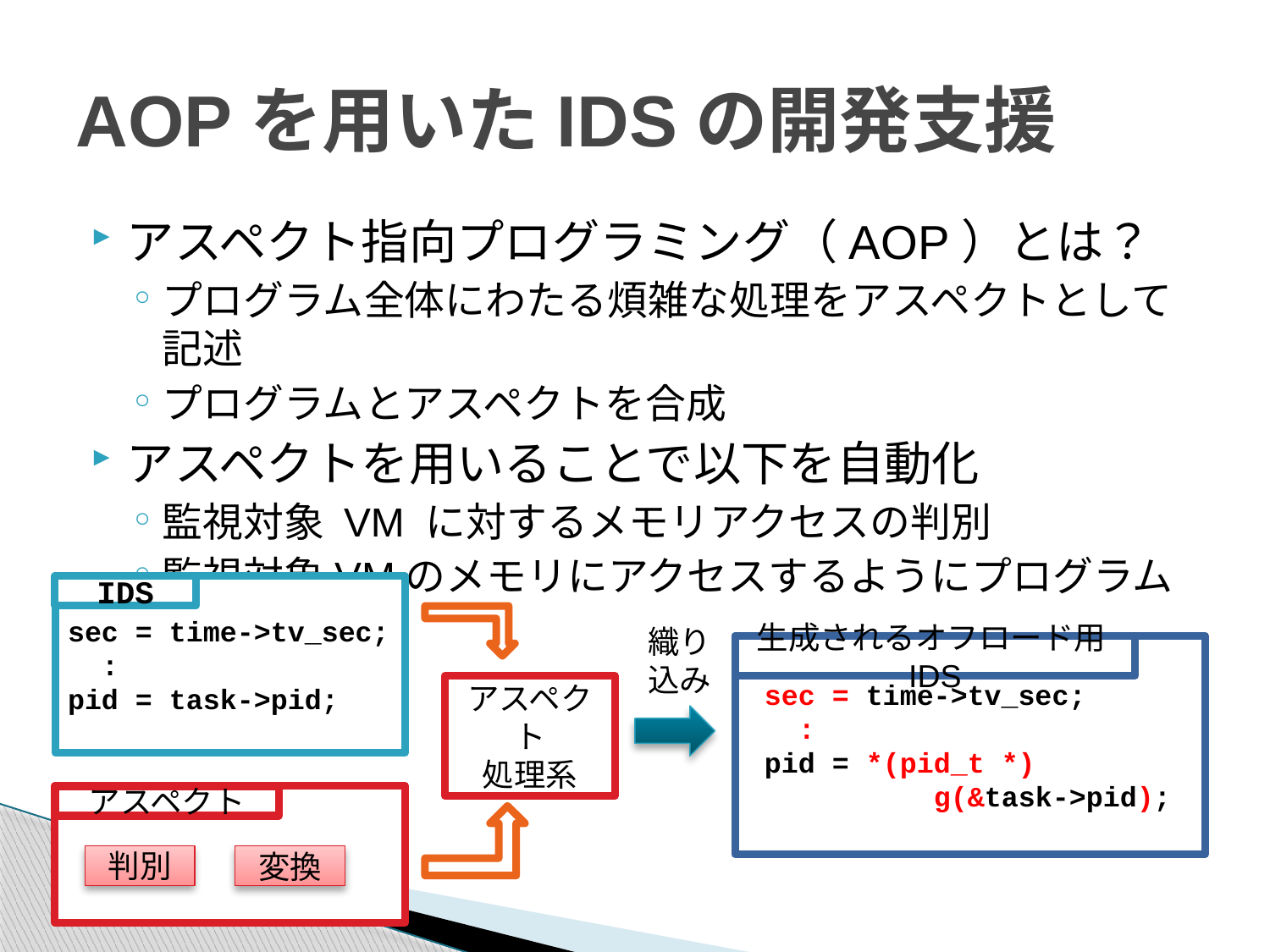

# AOPを用いたIDSの開発支援
アスペクト指向プログラミング（AOP）とは？
プログラム全体にわたる煩雑な処理をアスペクトとして記述
プログラムとアスペクトを合成
アスペクトを用いることで以下を自動化
監視対象 VM に対するメモリアクセスの判別
監視対象VMのメモリにアクセスするようにプログラムを変換
IDS
sec = time->tv_sec;
  :
pid = task->pid;

織り
込み

 sec = time->tv_sec;
   :
 pid = *(pid_t *)
           g(&task->pid);

生成されるオフロード用IDS
アスペクト
処理系

アスペクト

判別
変換